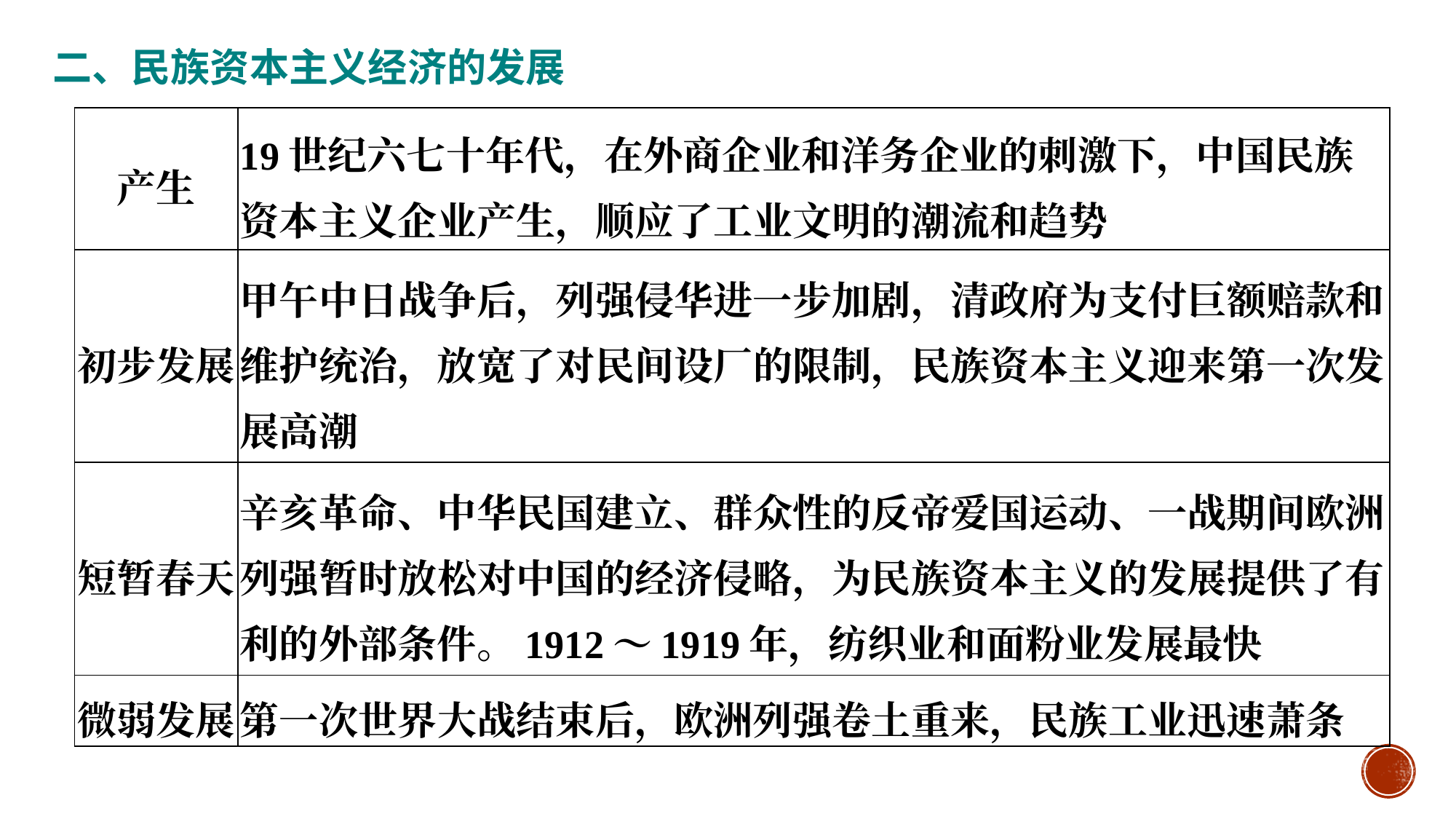

二、民族资本主义经济的发展
#
| 产生 | 19世纪六七十年代，在外商企业和洋务企业的刺激下，中国民族资本主义企业产生，顺应了工业文明的潮流和趋势 |
| --- | --- |
| 初步发展 | 甲午中日战争后，列强侵华进一步加剧，清政府为支付巨额赔款和维护统治，放宽了对民间设厂的限制，民族资本主义迎来第一次发展高潮 |
| 短暂春天 | 辛亥革命、中华民国建立、群众性的反帝爱国运动、一战期间欧洲列强暂时放松对中国的经济侵略，为民族资本主义的发展提供了有利的外部条件。1912～1919年，纺织业和面粉业发展最快 |
| 微弱发展 | 第一次世界大战结束后，欧洲列强卷土重来，民族工业迅速萧条 |